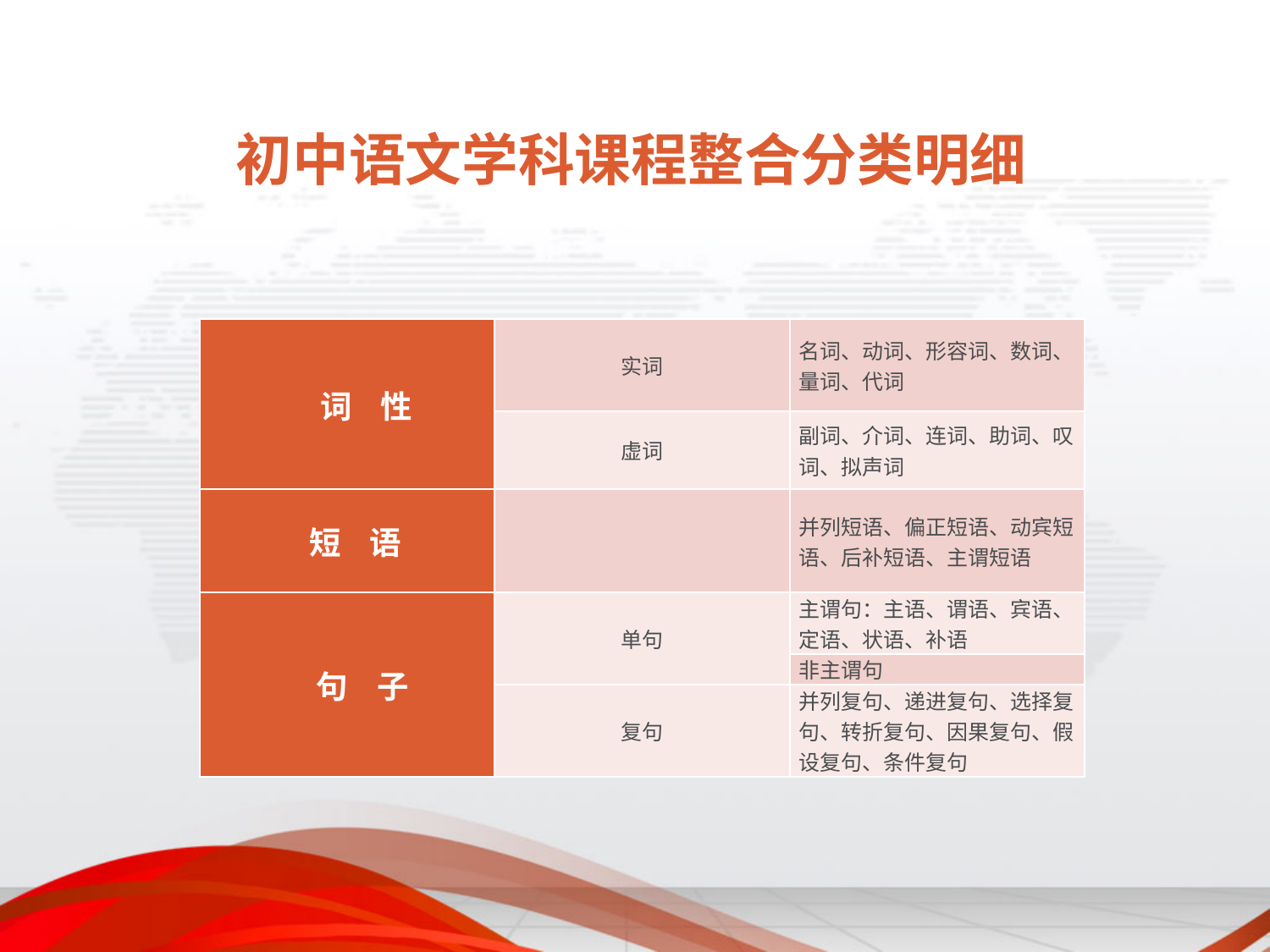

# 初中语文学科课程整合分类明细
| 词 性 | 实词 | 名词、动词、形容词、数词、量词、代词 |
| --- | --- | --- |
|  | 虚词 | 副词、介词、连词、助词、叹词、拟声词 |
| 短 语 |  | 并列短语、偏正短语、动宾短语、后补短语、主谓短语 |
| 句 子 | 单句 | 主谓句：主语、谓语、宾语、定语、状语、补语 |
|  |  | 非主谓句 |
|  | 复句 | 并列复句、递进复句、选择复句、转折复句、因果复句、假设复句、条件复句 |